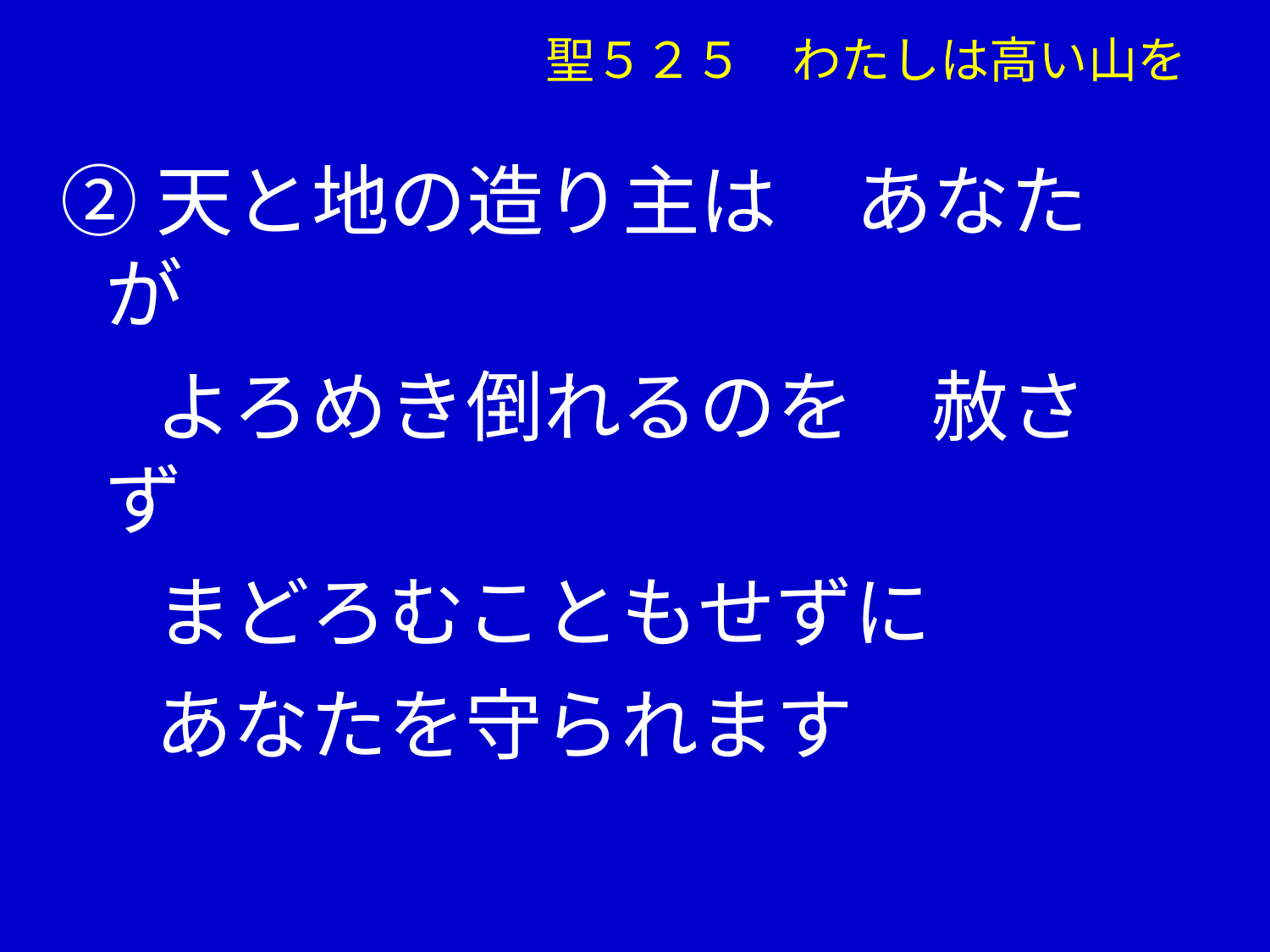

聖５２５　わたしは高い山を
②天と地の造り主は　あなたが
　 よろめき倒れるのを　赦さず
　 まどろむこともせずに
　 あなたを守られます